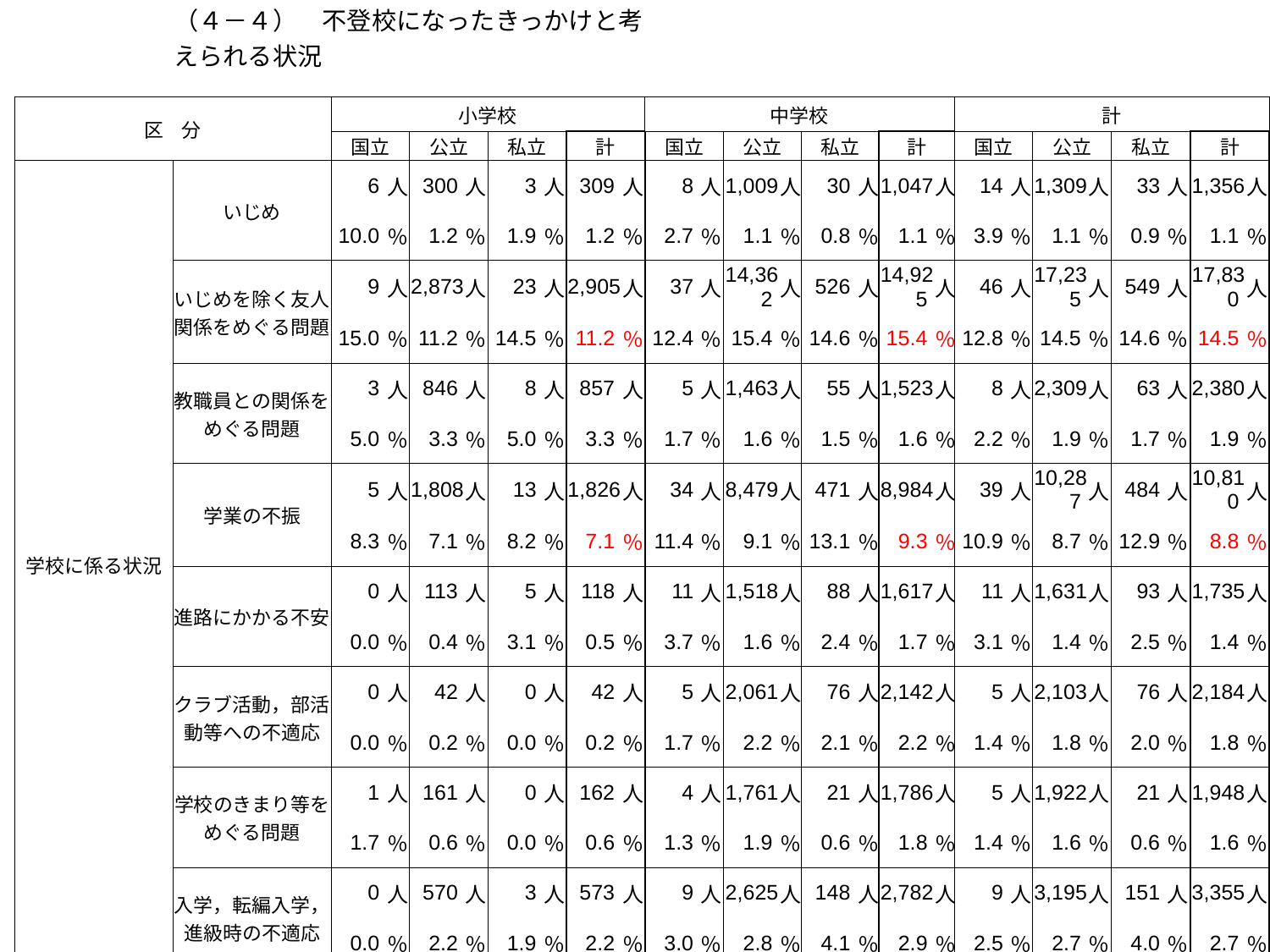

|  | （４－４）　不登校になったきっかけと考えられる状況 |  |  |  |  |  |  |  |  |  |  |  |  |  |  |  |  |  |  |  |  |  |  |  |  |
| --- | --- | --- | --- | --- | --- | --- | --- | --- | --- | --- | --- | --- | --- | --- | --- | --- | --- | --- | --- | --- | --- | --- | --- | --- | --- |
|  |  |  |  |  |  |  |  |  |  |  |  |  |  |  |  |  |  |  |  |  |  |  |  |  |  |
| 区 分 |  | 小学校 |  |  |  |  |  |  |  | 中学校 |  |  |  |  |  |  |  | 計 |  |  |  |  |  |  |  |
|  |  | 国立 |  | 公立 |  | 私立 |  | 計 |  | 国立 |  | 公立 |  | 私立 |  | 計 |  | 国立 |  | 公立 |  | 私立 |  | 計 |  |
| 学校に係る状況 | いじめ | 6 | 人 | 300 | 人 | 3 | 人 | 309 | 人 | 8 | 人 | 1,009 | 人 | 30 | 人 | 1,047 | 人 | 14 | 人 | 1,309 | 人 | 33 | 人 | 1,356 | 人 |
|  |  | 10.0 | ％ | 1.2 | ％ | 1.9 | ％ | 1.2 | ％ | 2.7 | ％ | 1.1 | ％ | 0.8 | ％ | 1.1 | ％ | 3.9 | ％ | 1.1 | ％ | 0.9 | ％ | 1.1 | ％ |
|  | いじめを除く友人関係をめぐる問題 | 9 | 人 | 2,873 | 人 | 23 | 人 | 2,905 | 人 | 37 | 人 | 14,362 | 人 | 526 | 人 | 14,925 | 人 | 46 | 人 | 17,235 | 人 | 549 | 人 | 17,830 | 人 |
|  |  | 15.0 | ％ | 11.2 | ％ | 14.5 | ％ | 11.2 | ％ | 12.4 | ％ | 15.4 | ％ | 14.6 | ％ | 15.4 | ％ | 12.8 | ％ | 14.5 | ％ | 14.6 | ％ | 14.5 | ％ |
|  | 教職員との関係をめぐる問題 | 3 | 人 | 846 | 人 | 8 | 人 | 857 | 人 | 5 | 人 | 1,463 | 人 | 55 | 人 | 1,523 | 人 | 8 | 人 | 2,309 | 人 | 63 | 人 | 2,380 | 人 |
|  |  | 5.0 | ％ | 3.3 | ％ | 5.0 | ％ | 3.3 | ％ | 1.7 | ％ | 1.6 | ％ | 1.5 | ％ | 1.6 | ％ | 2.2 | ％ | 1.9 | ％ | 1.7 | ％ | 1.9 | ％ |
|  | 学業の不振 | 5 | 人 | 1,808 | 人 | 13 | 人 | 1,826 | 人 | 34 | 人 | 8,479 | 人 | 471 | 人 | 8,984 | 人 | 39 | 人 | 10,287 | 人 | 484 | 人 | 10,810 | 人 |
|  |  | 8.3 | ％ | 7.1 | ％ | 8.2 | ％ | 7.1 | ％ | 11.4 | ％ | 9.1 | ％ | 13.1 | ％ | 9.3 | ％ | 10.9 | ％ | 8.7 | ％ | 12.9 | ％ | 8.8 | ％ |
|  | 進路にかかる不安 | 0 | 人 | 113 | 人 | 5 | 人 | 118 | 人 | 11 | 人 | 1,518 | 人 | 88 | 人 | 1,617 | 人 | 11 | 人 | 1,631 | 人 | 93 | 人 | 1,735 | 人 |
|  |  | 0.0 | ％ | 0.4 | ％ | 3.1 | ％ | 0.5 | ％ | 3.7 | ％ | 1.6 | ％ | 2.4 | ％ | 1.7 | ％ | 3.1 | ％ | 1.4 | ％ | 2.5 | ％ | 1.4 | ％ |
|  | クラブ活動，部活動等への不適応 | 0 | 人 | 42 | 人 | 0 | 人 | 42 | 人 | 5 | 人 | 2,061 | 人 | 76 | 人 | 2,142 | 人 | 5 | 人 | 2,103 | 人 | 76 | 人 | 2,184 | 人 |
|  |  | 0.0 | ％ | 0.2 | ％ | 0.0 | ％ | 0.2 | ％ | 1.7 | ％ | 2.2 | ％ | 2.1 | ％ | 2.2 | ％ | 1.4 | ％ | 1.8 | ％ | 2.0 | ％ | 1.8 | ％ |
|  | 学校のきまり等をめぐる問題 | 1 | 人 | 161 | 人 | 0 | 人 | 162 | 人 | 4 | 人 | 1,761 | 人 | 21 | 人 | 1,786 | 人 | 5 | 人 | 1,922 | 人 | 21 | 人 | 1,948 | 人 |
|  |  | 1.7 | ％ | 0.6 | ％ | 0.0 | ％ | 0.6 | ％ | 1.3 | ％ | 1.9 | ％ | 0.6 | ％ | 1.8 | ％ | 1.4 | ％ | 1.6 | ％ | 0.6 | ％ | 1.6 | ％ |
|  | 入学，転編入学，進級時の不適応 | 0 | 人 | 570 | 人 | 3 | 人 | 573 | 人 | 9 | 人 | 2,625 | 人 | 148 | 人 | 2,782 | 人 | 9 | 人 | 3,195 | 人 | 151 | 人 | 3,355 | 人 |
|  |  | 0.0 | ％ | 2.2 | ％ | 1.9 | ％ | 2.2 | ％ | 3.0 | ％ | 2.8 | ％ | 4.1 | ％ | 2.9 | ％ | 2.5 | ％ | 2.7 | ％ | 4.0 | ％ | 2.7 | ％ |